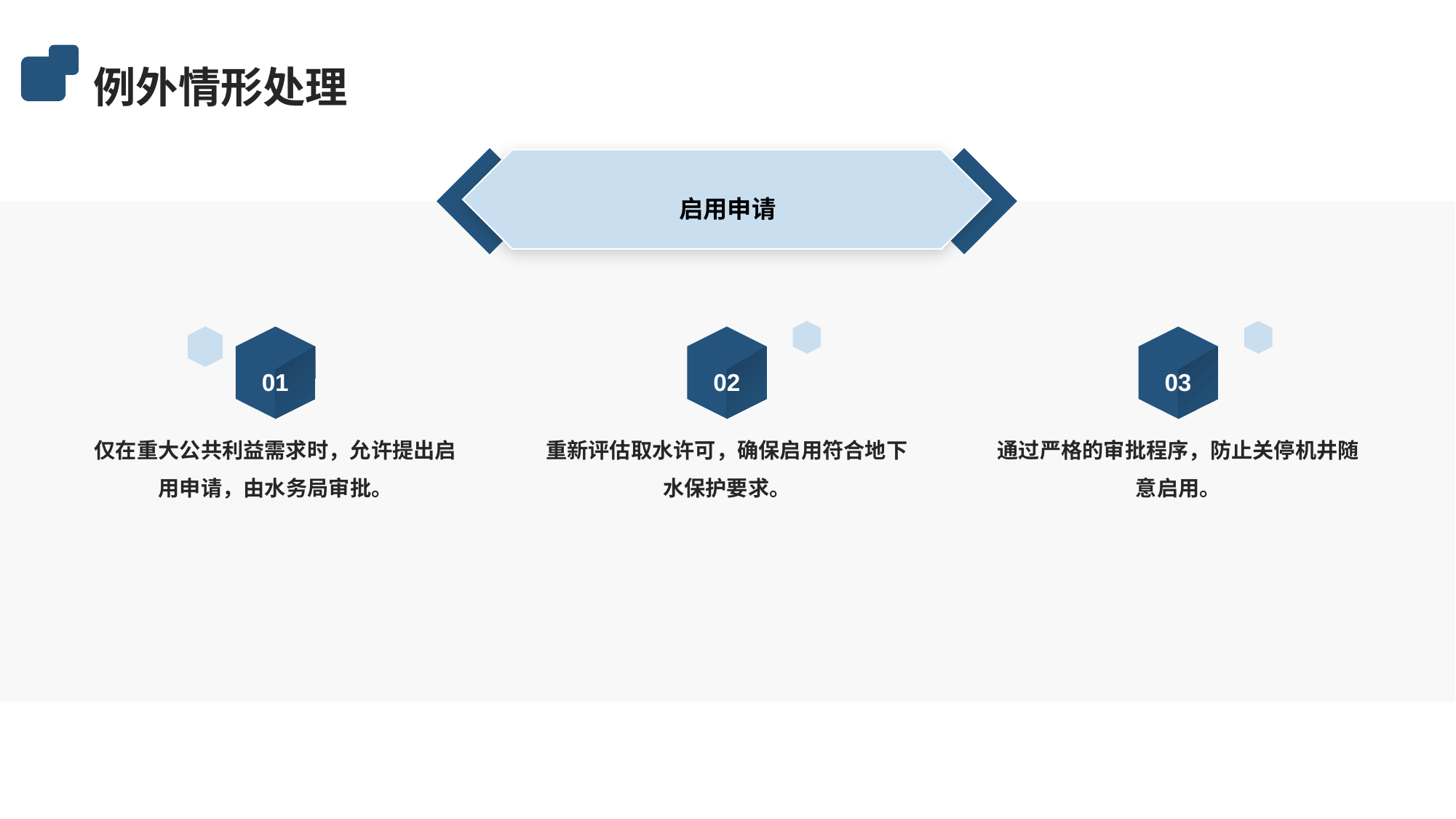

例外情形处理
启用申请

01
02
03
仅在重大公共利益需求时，允许提出启用申请，由水务局审批。
重新评估取水许可，确保启用符合地下水保护要求。
通过严格的审批程序，防止关停机井随意启用。